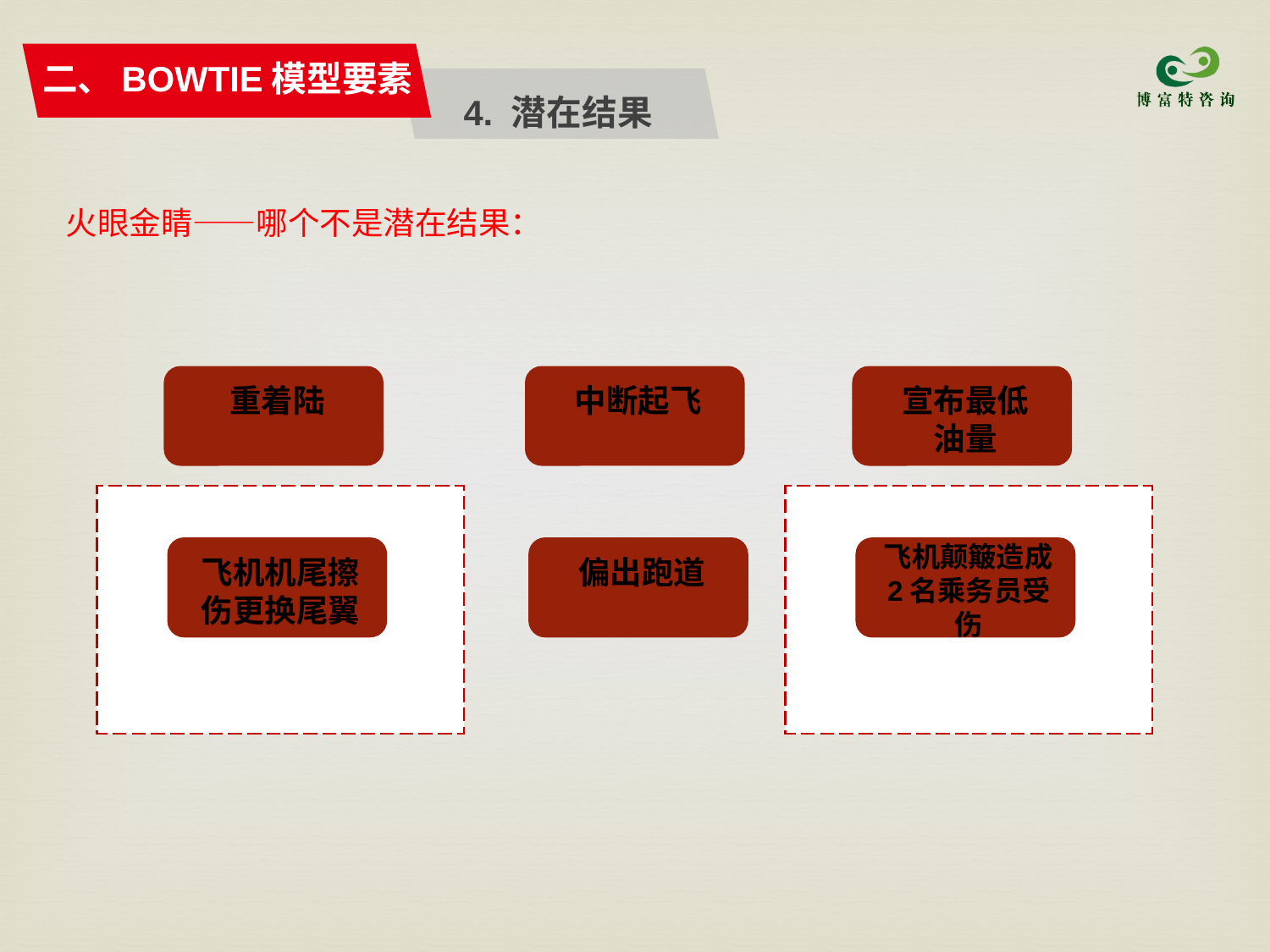

二、BOWTIE模型要素
4. 潜在结果

火眼金睛——哪个不是潜在结果：

重着陆

中断起飞

宣布最低
油量

飞机颠簸造成2名乘务员受伤

飞机机尾擦伤更换尾翼

偏出跑道